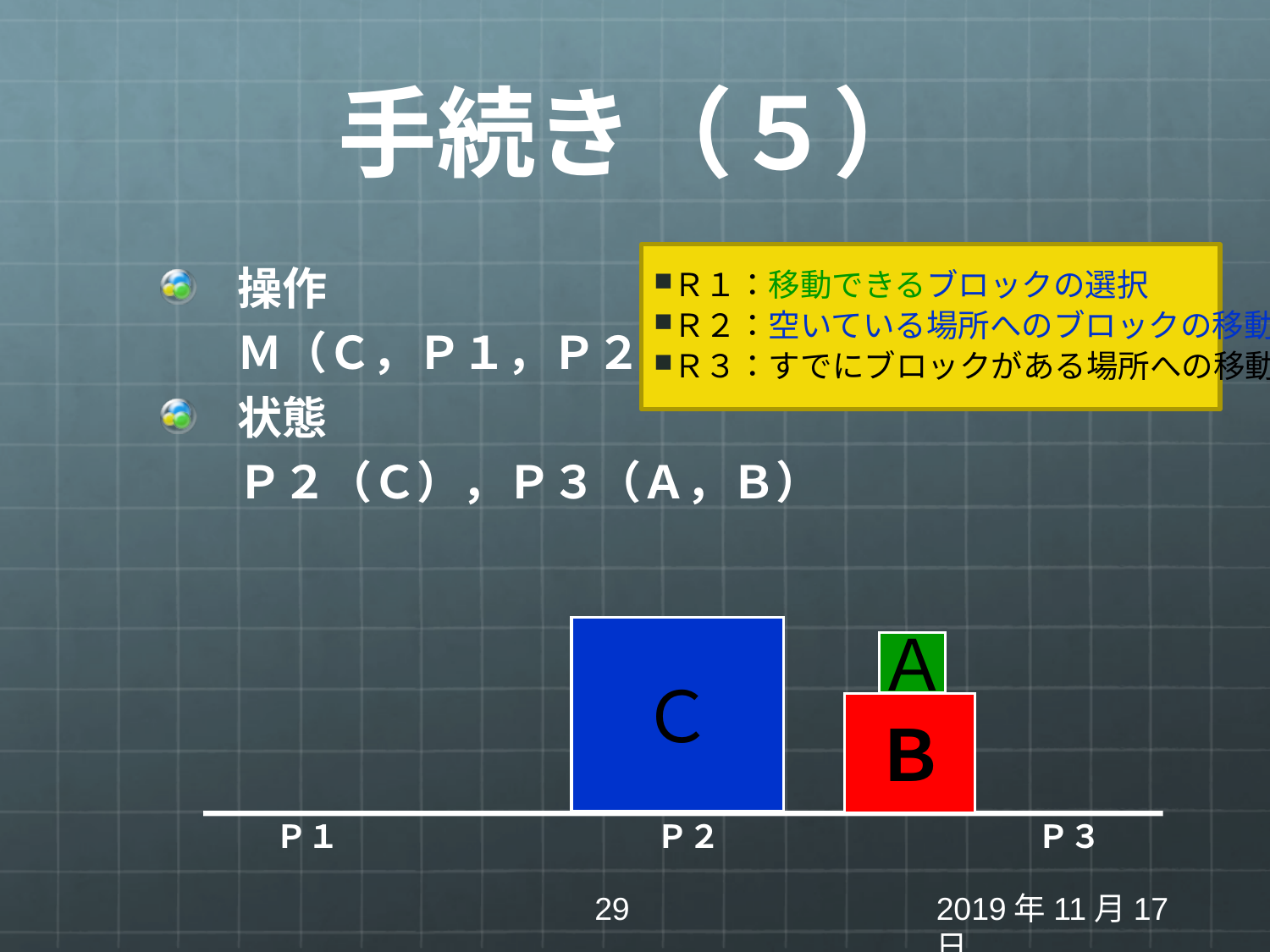

# 手続き（５）
操作
	Ｍ（Ｃ，Ｐ１，Ｐ２）
状態
	Ｐ２（Ｃ），Ｐ３（Ａ，Ｂ）
Ｒ１：移動できるブロックの選択
Ｒ２：空いている場所へのブロックの移動
Ｒ３：すでにブロックがある場所への移動
Ｃ
Ａ
Ｂ
Ｐ１　　　　　　　　　　Ｐ２　　　　　　　　　　Ｐ３

29
2019年11月17日